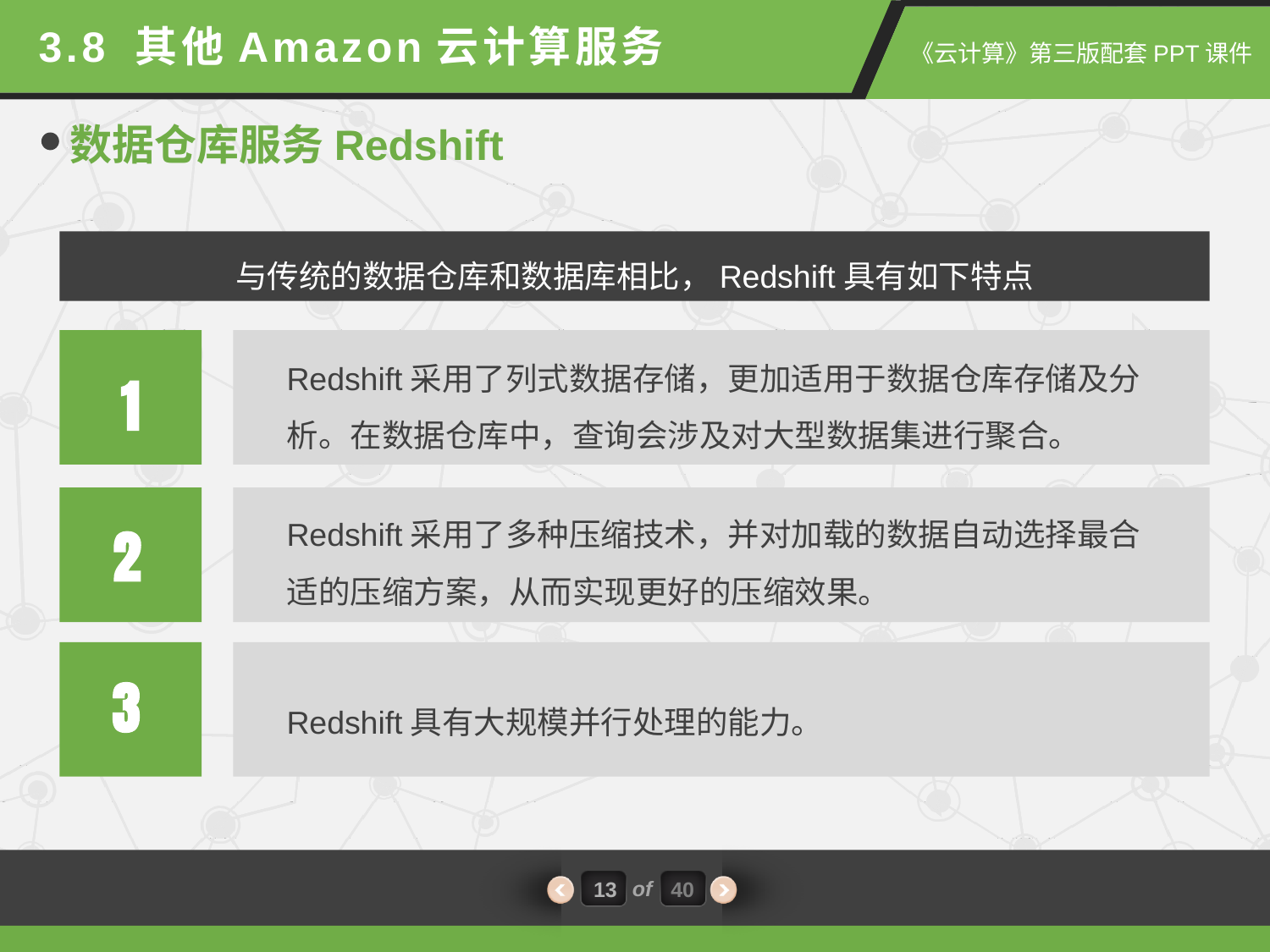

3.8 其他Amazon云计算服务
数据仓库服务Redshift

与传统的数据仓库和数据库相比，Redshift具有如下特点

Redshift采用了列式数据存储，更加适用于数据仓库存储及分析。在数据仓库中，查询会涉及对大型数据集进行聚合。
1

Redshift采用了多种压缩技术，并对加载的数据自动选择最合适的压缩方案，从而实现更好的压缩效果。
2

3
Redshift具有大规模并行处理的能力。
13